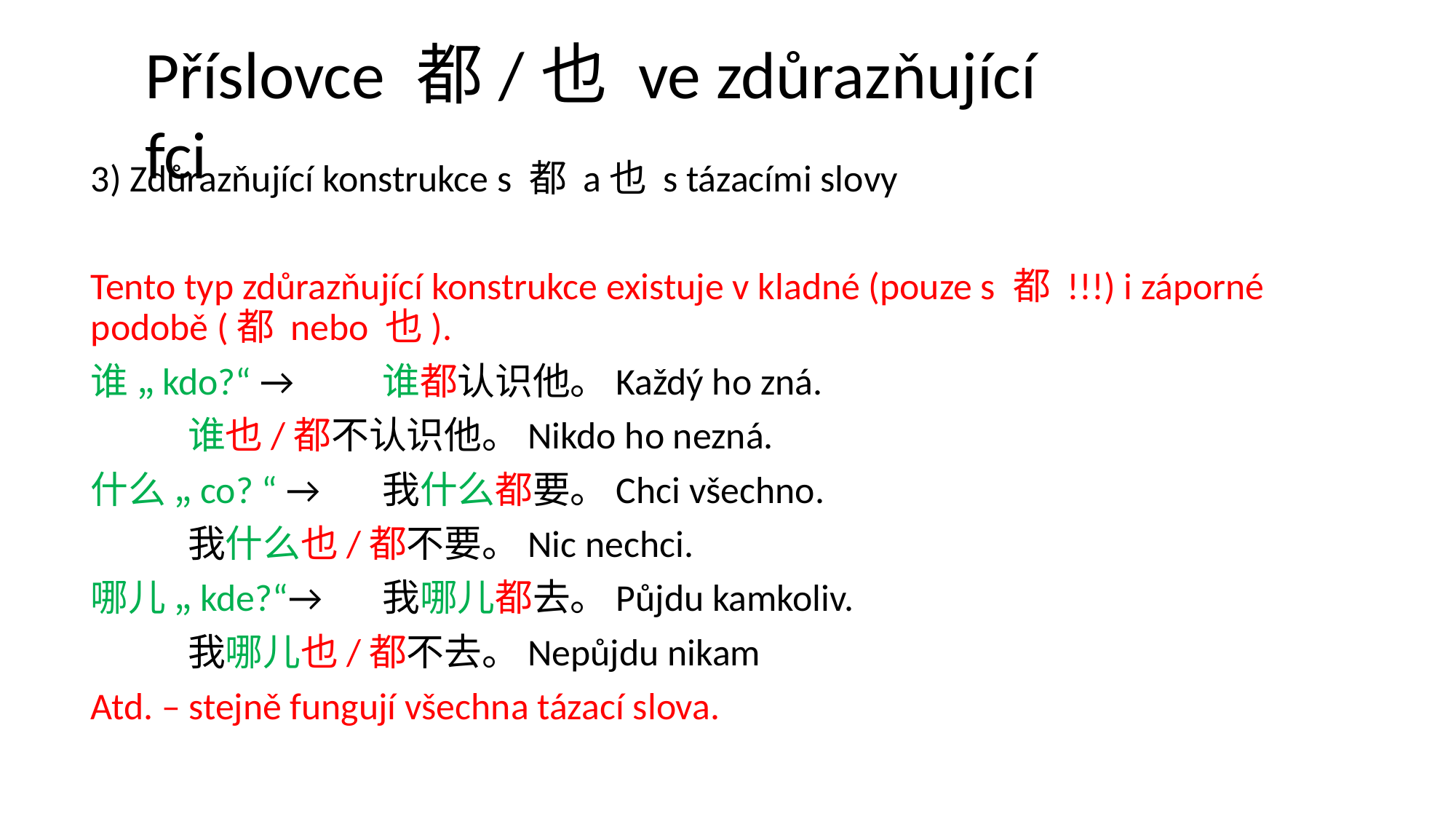

Příslovce 都/也 ve zdůrazňující fci
3) Zdůrazňující konstrukce s 都 a也 s tázacími slovy

Tento typ zdůrazňující konstrukce existuje v kladné (pouze s 都 !!!) i záporné podobě (都 nebo 也).
谁 „kdo?“ → 		谁都认识他。Každý ho zná.
			谁也/都不认识他。Nikdo ho nezná.
什么 „co? “ →  	我什么都要。Chci všechno.
			我什么也/都不要。Nic nechci.
哪儿 „kde?“→	我哪儿都去。Půjdu kamkoliv.
			我哪儿也/都不去。Nepůjdu nikam
Atd. – stejně fungují všechna tázací slova.